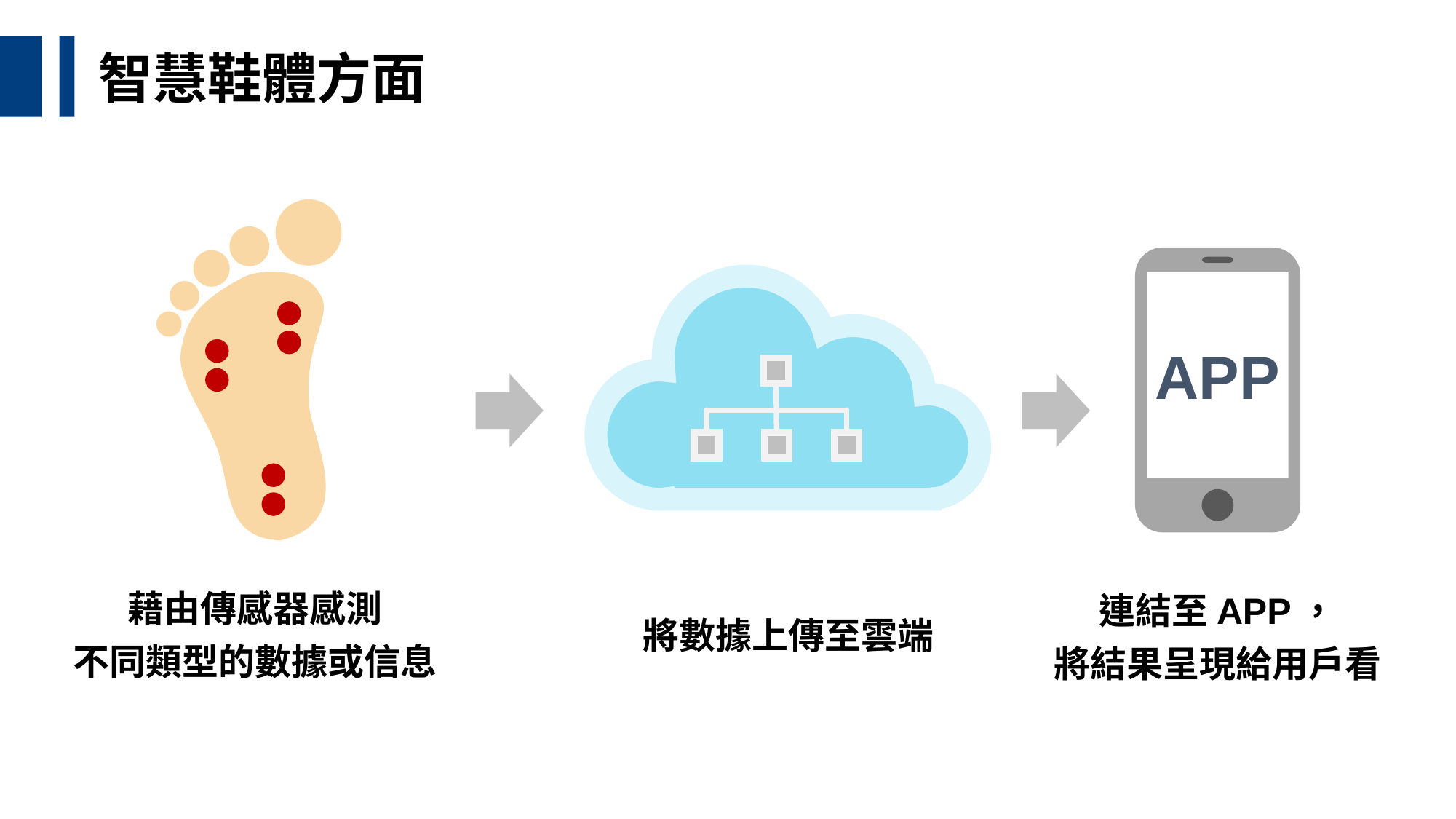

智慧鞋體方面

APP

藉由傳感器感測
不同類型的數據或信息
連結至APP，
將結果呈現給用戶看
將數據上傳至雲端